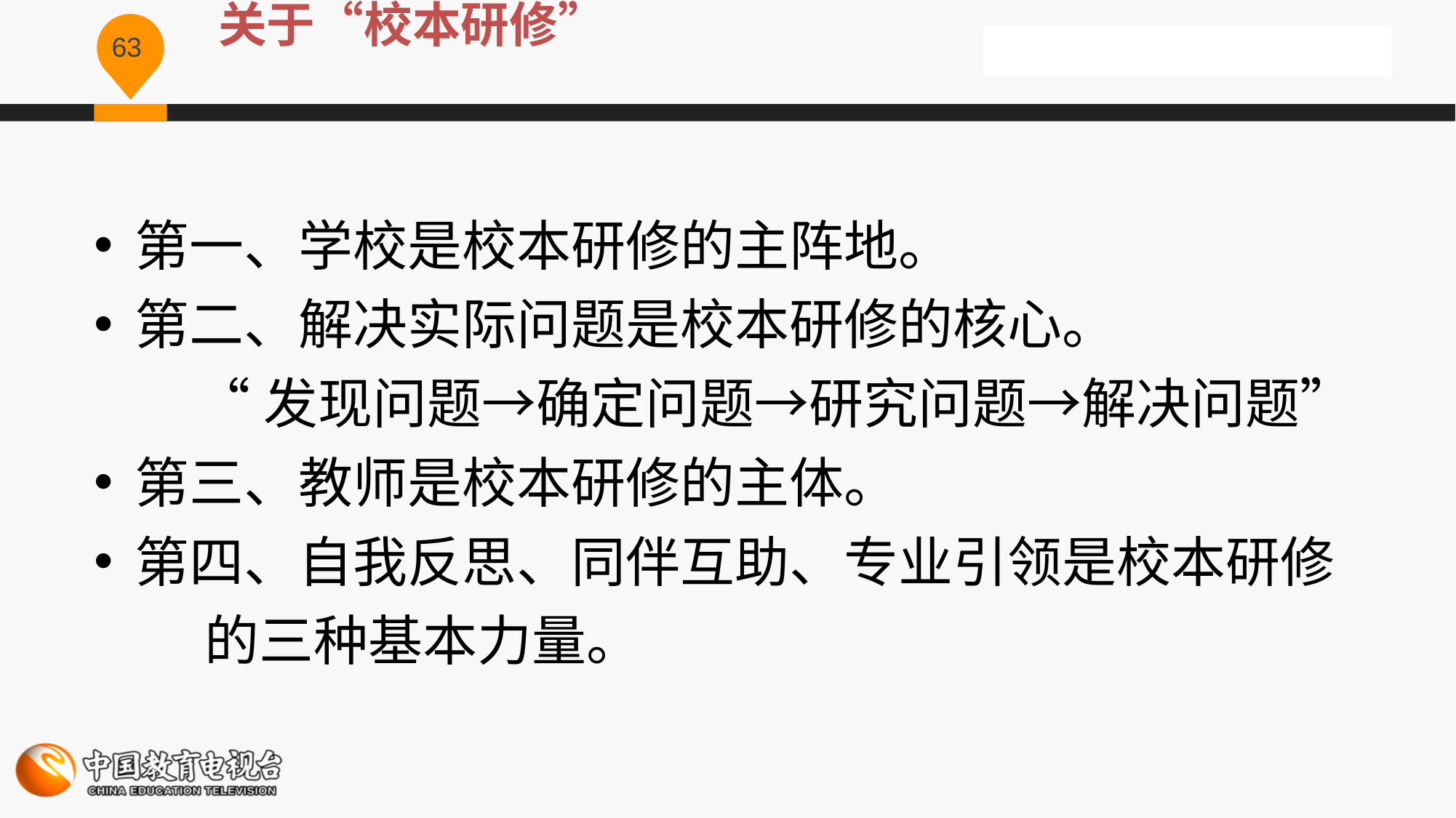

# 关于“校本研修”
第一、学校是校本研修的主阵地。
第二、解决实际问题是校本研修的核心。
	     “发现问题→确定问题→研究问题→解决问题”
第三、教师是校本研修的主体。
第四、自我反思、同伴互助、专业引领是校本研修
        的三种基本力量。